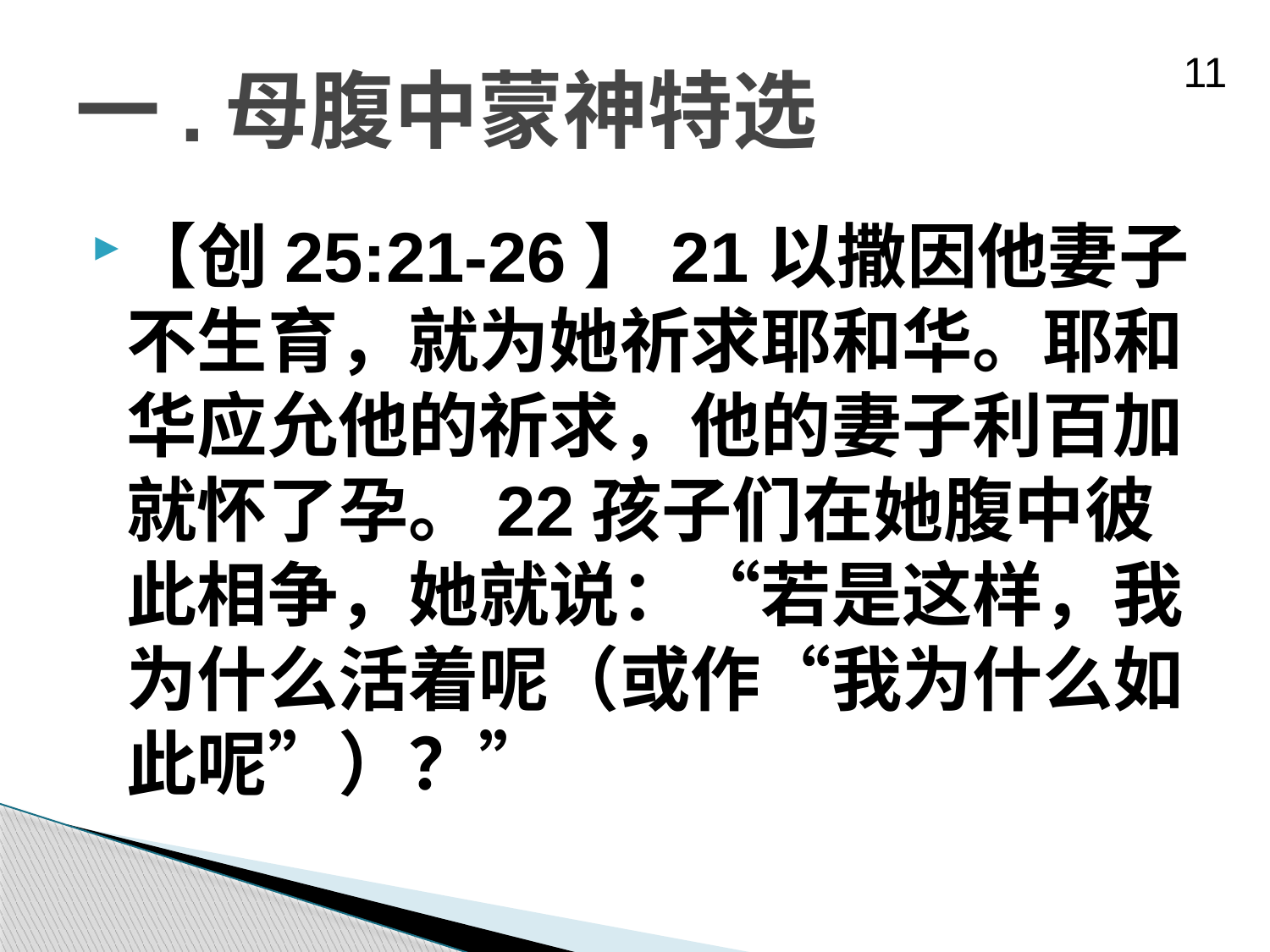

# 一.母腹中蒙神特选
11
【创25:21-26】21以撒因他妻子不生育，就为她祈求耶和华。耶和华应允他的祈求，他的妻子利百加就怀了孕。22孩子们在她腹中彼此相争，她就说：“若是这样，我为什么活着呢（或作“我为什么如此呢”）？”